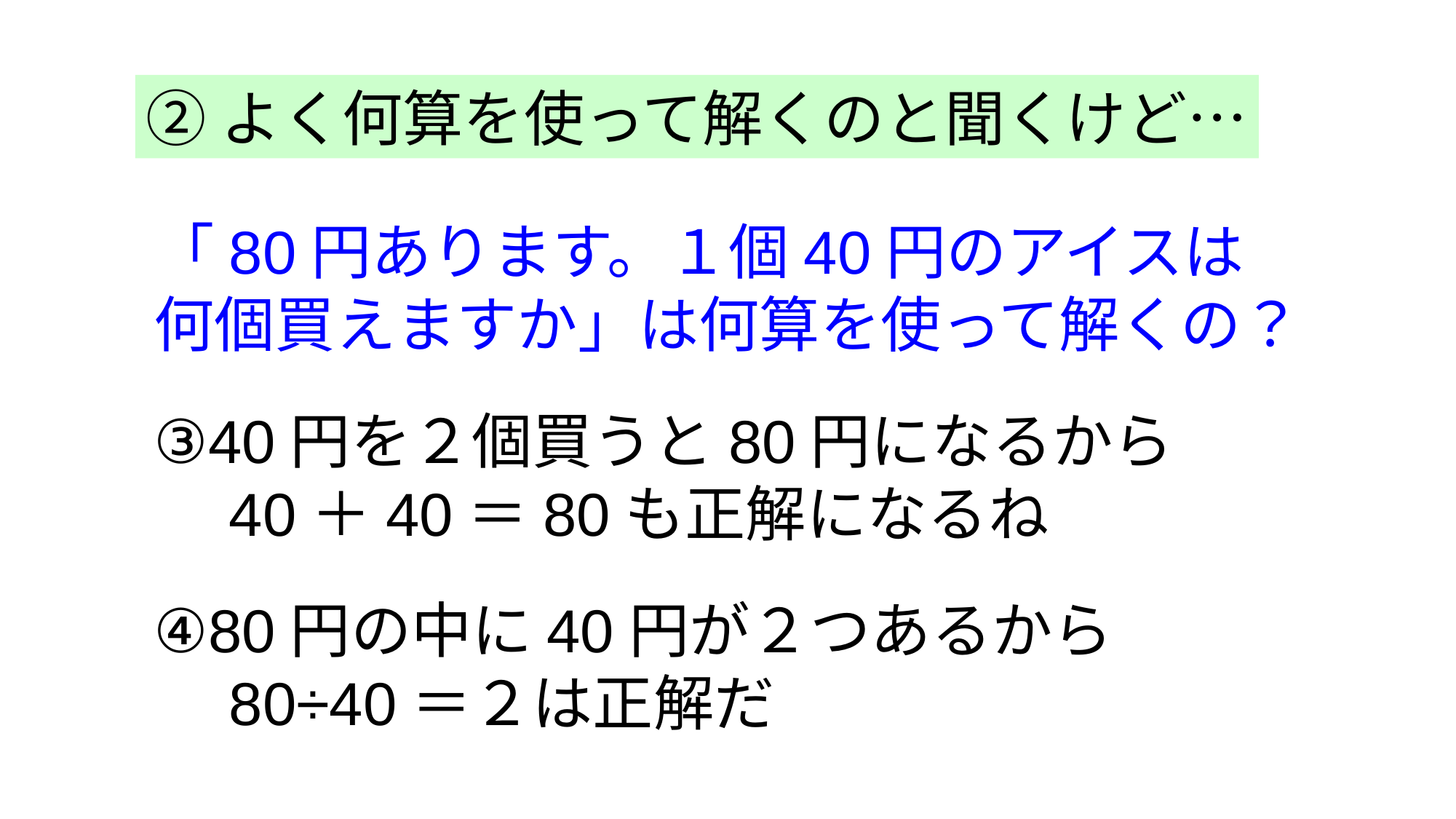

②よく何算を使って解くのと聞くけど…
「80円あります。１個40円のアイスは
何個買えますか」は何算を使って解くの？

③40円を２個買うと80円になるから
　40＋40＝80も正解になるね

④80円の中に40円が２つあるから
　80÷40＝２は正解だ